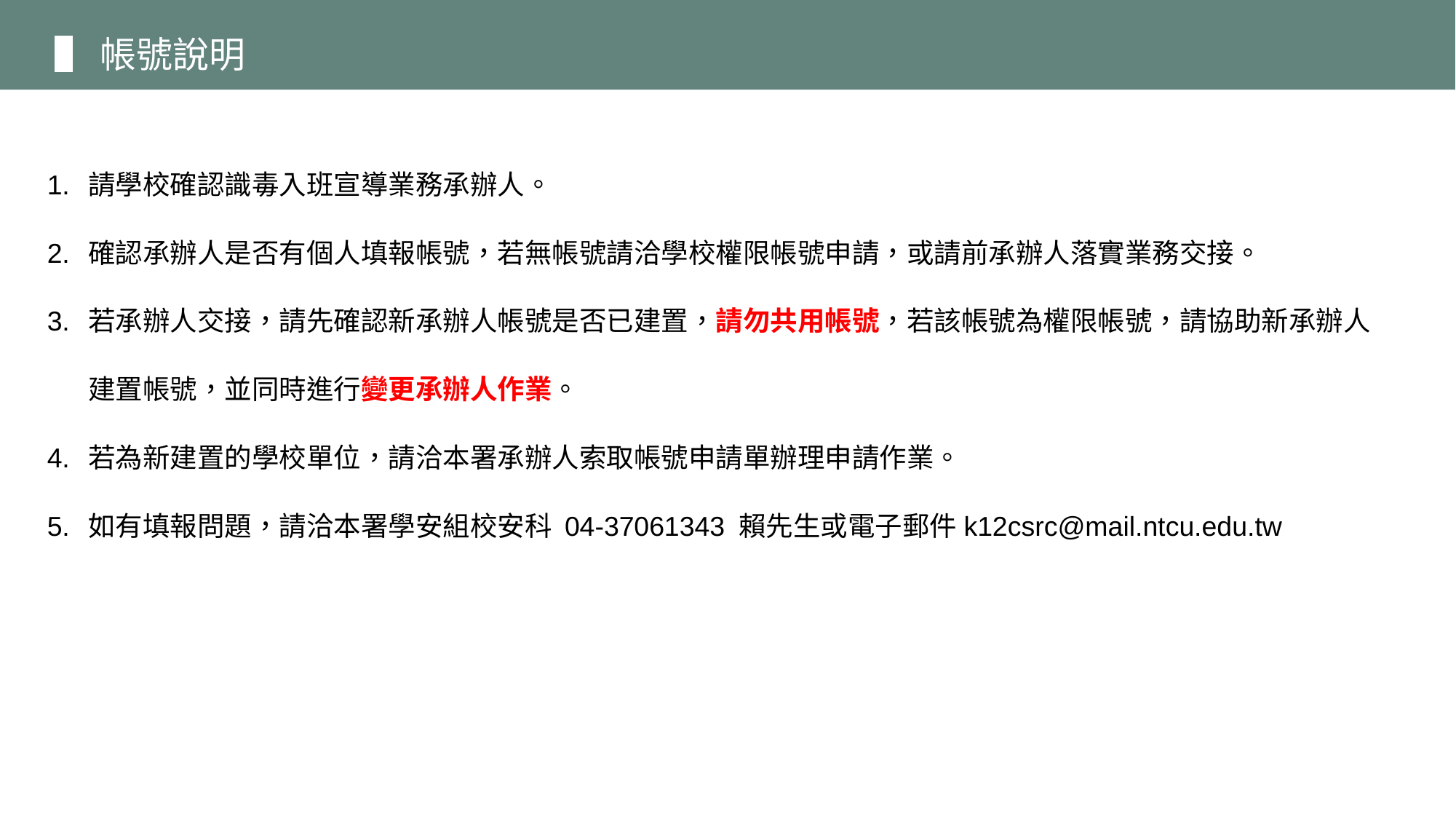

▌帳號說明
請學校確認識毒入班宣導業務承辦人。
確認承辦人是否有個人填報帳號，若無帳號請洽學校權限帳號申請，或請前承辦人落實業務交接。
若承辦人交接，請先確認新承辦人帳號是否已建置，請勿共用帳號，若該帳號為權限帳號，請協助新承辦人建置帳號，並同時進行變更承辦人作業。
若為新建置的學校單位，請洽本署承辦人索取帳號申請單辦理申請作業。
如有填報問題，請洽本署學安組校安科 04-37061343 賴先生或電子郵件k12csrc@mail.ntcu.edu.tw